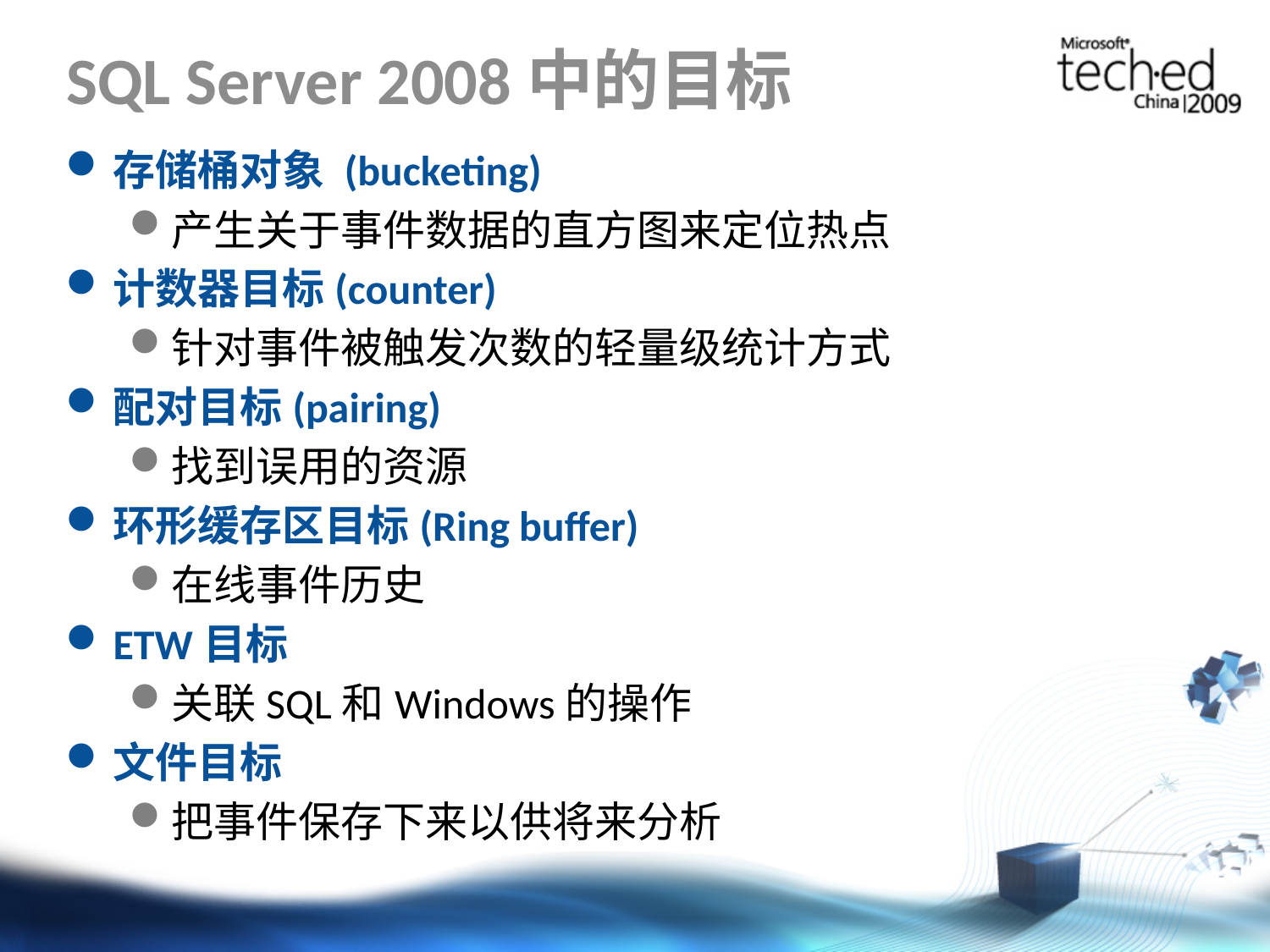

# SQL Server 2008中的目标
存储桶对象 (bucketing)
产生关于事件数据的直方图来定位热点
计数器目标(counter)
针对事件被触发次数的轻量级统计方式
配对目标(pairing)
找到误用的资源
环形缓存区目标(Ring buffer)
在线事件历史
ETW目标
关联SQL和Windows的操作
文件目标
把事件保存下来以供将来分析